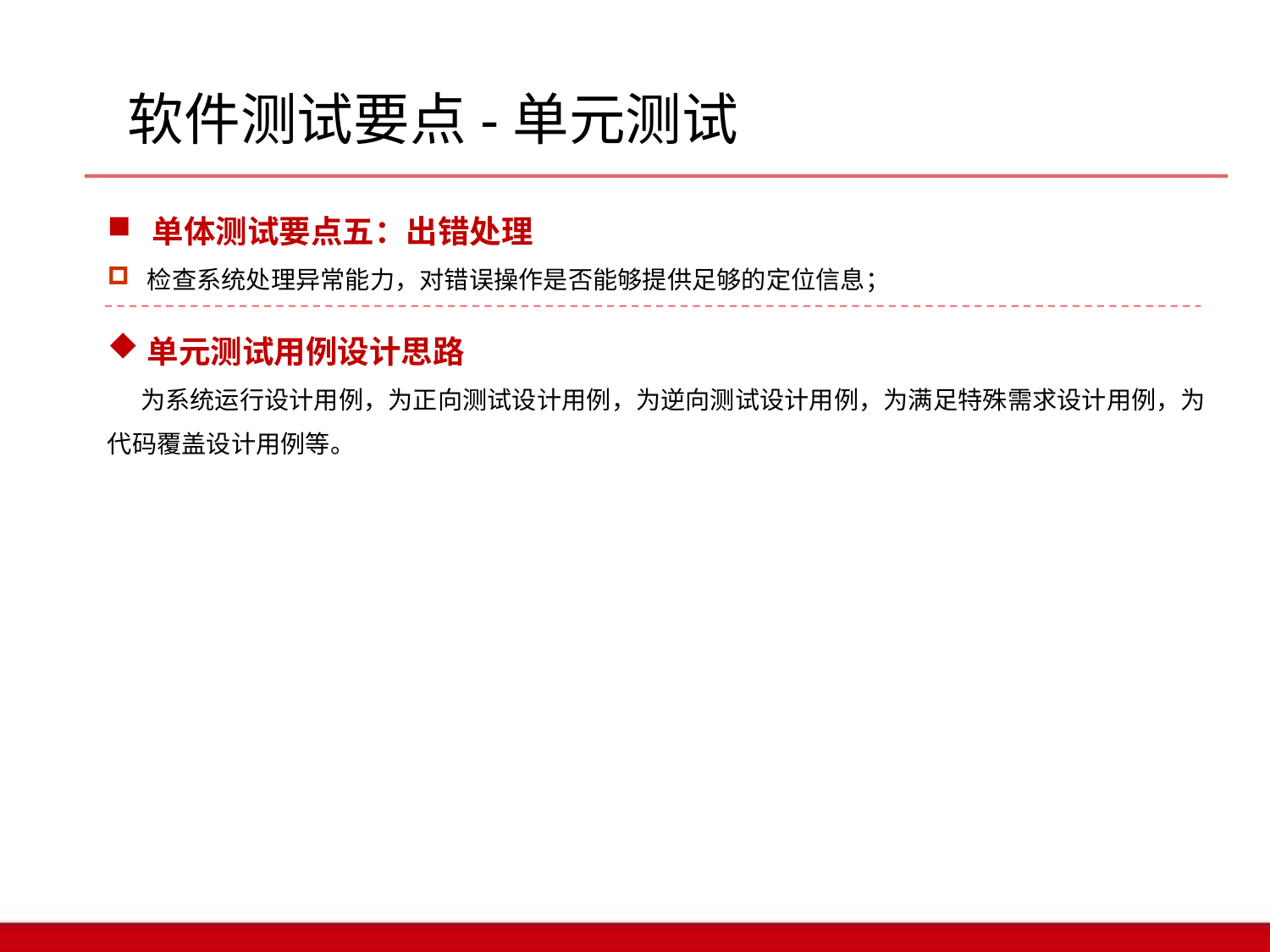

软件测试要点-单元测试
 单体测试要点五：出错处理
检查系统处理异常能力，对错误操作是否能够提供足够的定位信息；
单元测试用例设计思路
     为系统运行设计用例，为正向测试设计用例，为逆向测试设计用例，为满足特殊需求设计用例，为代码覆盖设计用例等。